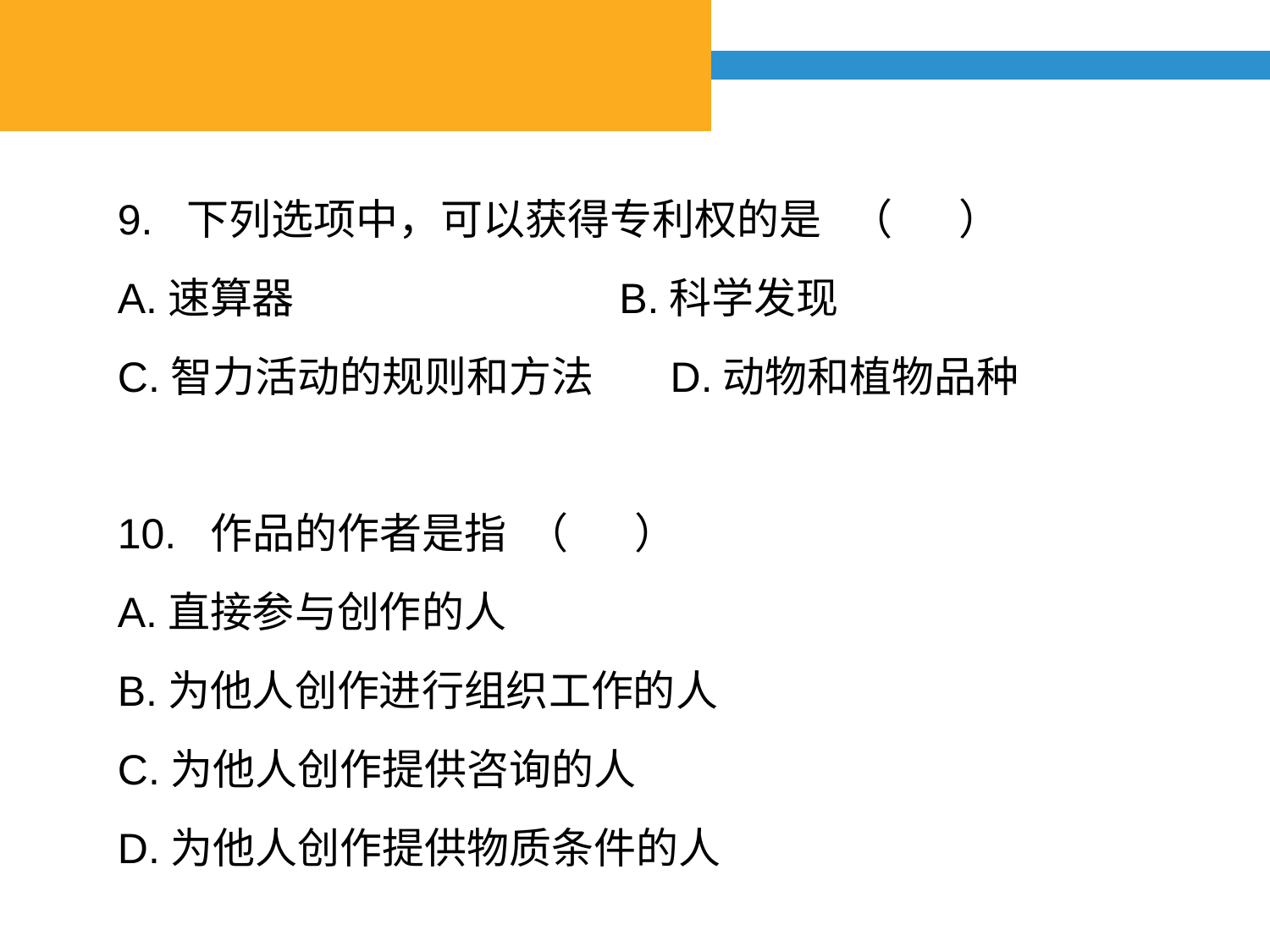

#
9.  下列选项中，可以获得专利权的是   （       ）
A.速算器                                 B.科学发现
C.智力活动的规则和方法       D.动物和植物品种

10.  作品的作者是指  （       ）
A.直接参与创作的人
B.为他人创作进行组织工作的人
C.为他人创作提供咨询的人
D.为他人创作提供物质条件的人